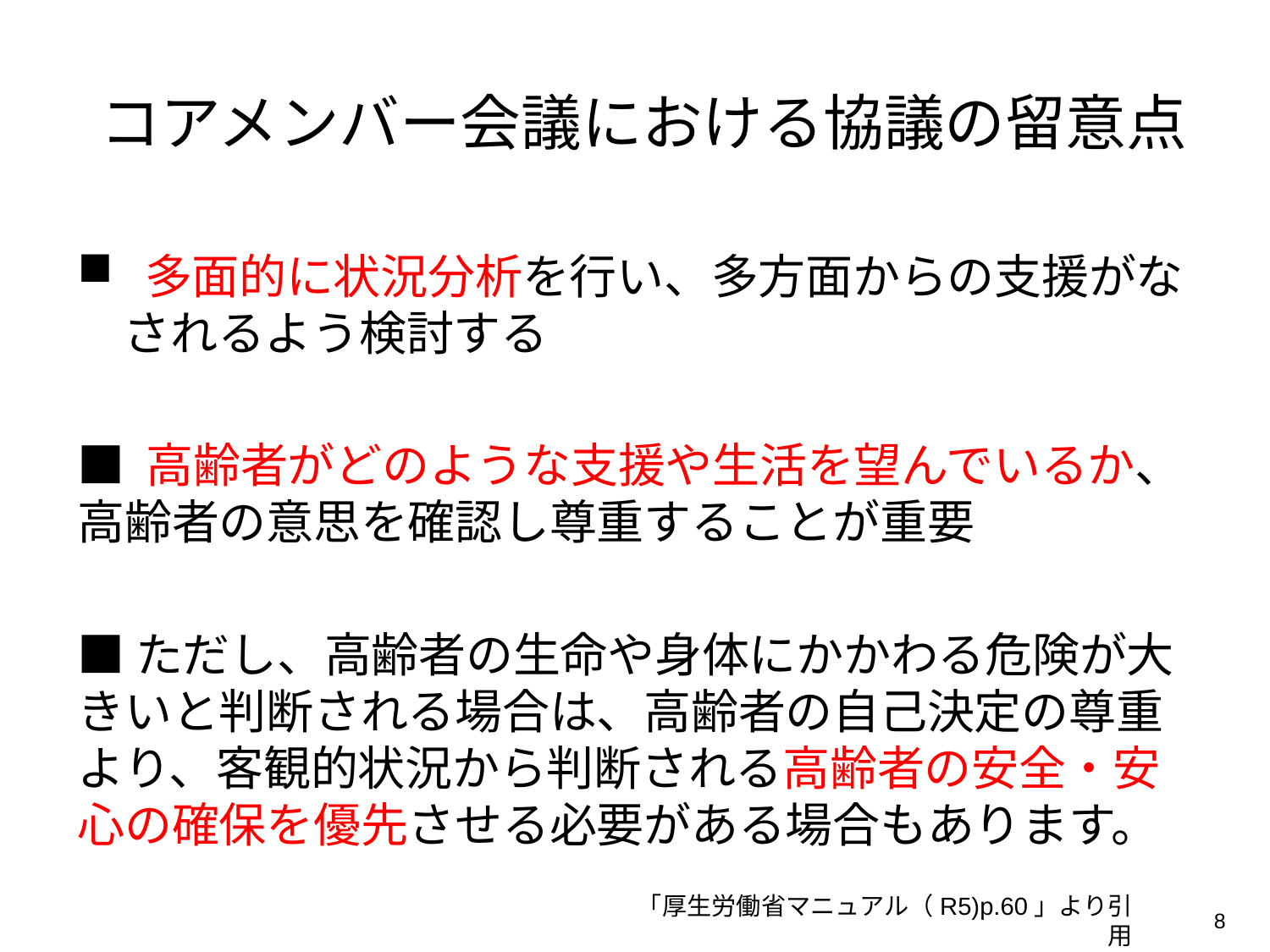

コアメンバー会議における協議の留意点
 多面的に状況分析を行い、多方面からの支援がなされるよう検討する

■ 高齢者がどのような支援や生活を望んでいるか、高齢者の意思を確認し尊重することが重要

■ただし、高齢者の生命や身体にかかわる危険が大きいと判断される場合は、高齢者の自己決定の尊重より、客観的状況から判断される高齢者の安全・安心の確保を優先させる必要がある場合もあります。
「厚生労働省マニュアル（R5)p.60」より引用
8